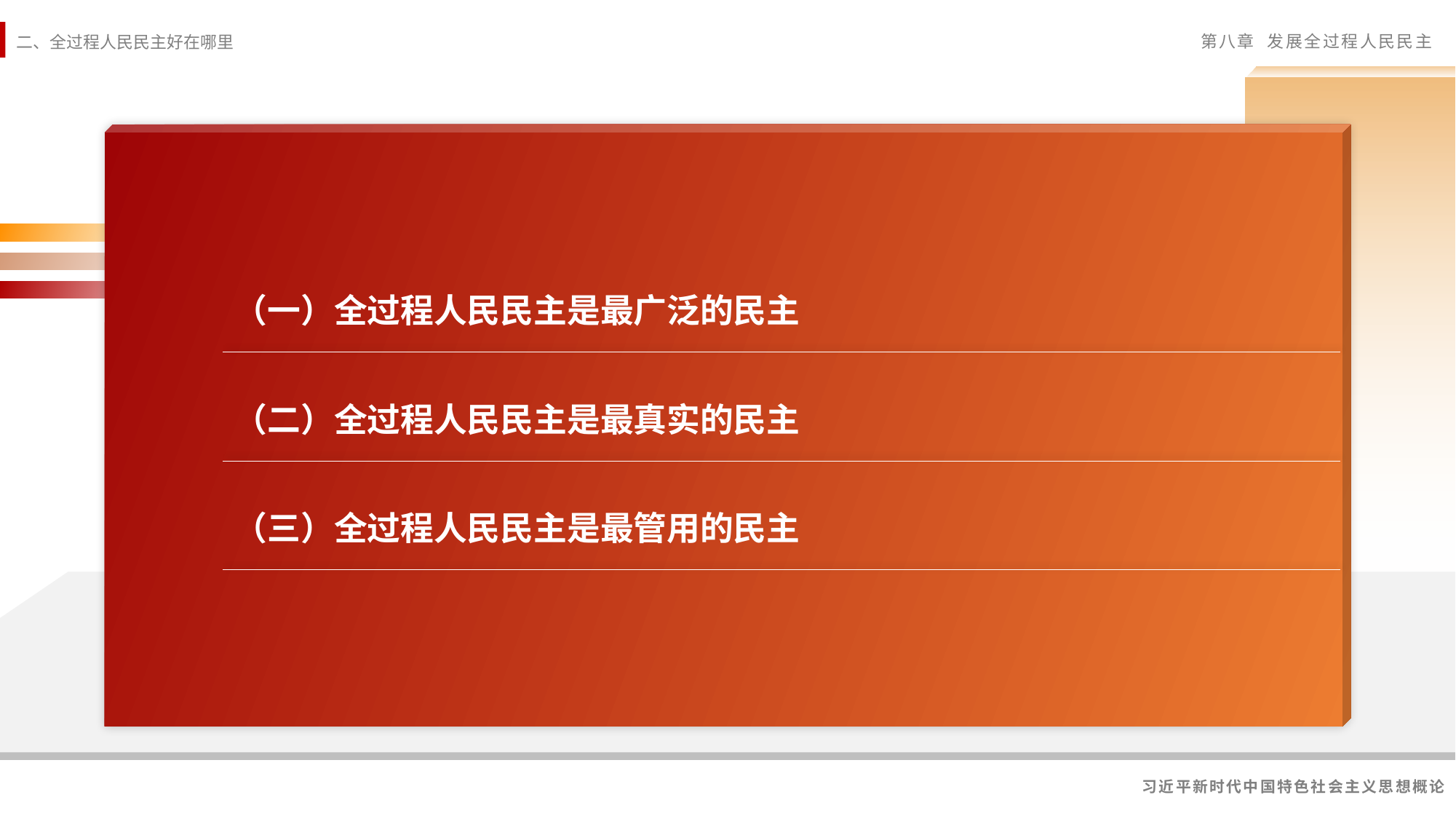

（一）全过程人民民主是最广泛的民主
（二）全过程人民民主是最真实的民主
（三）全过程人民民主是最管用的民主